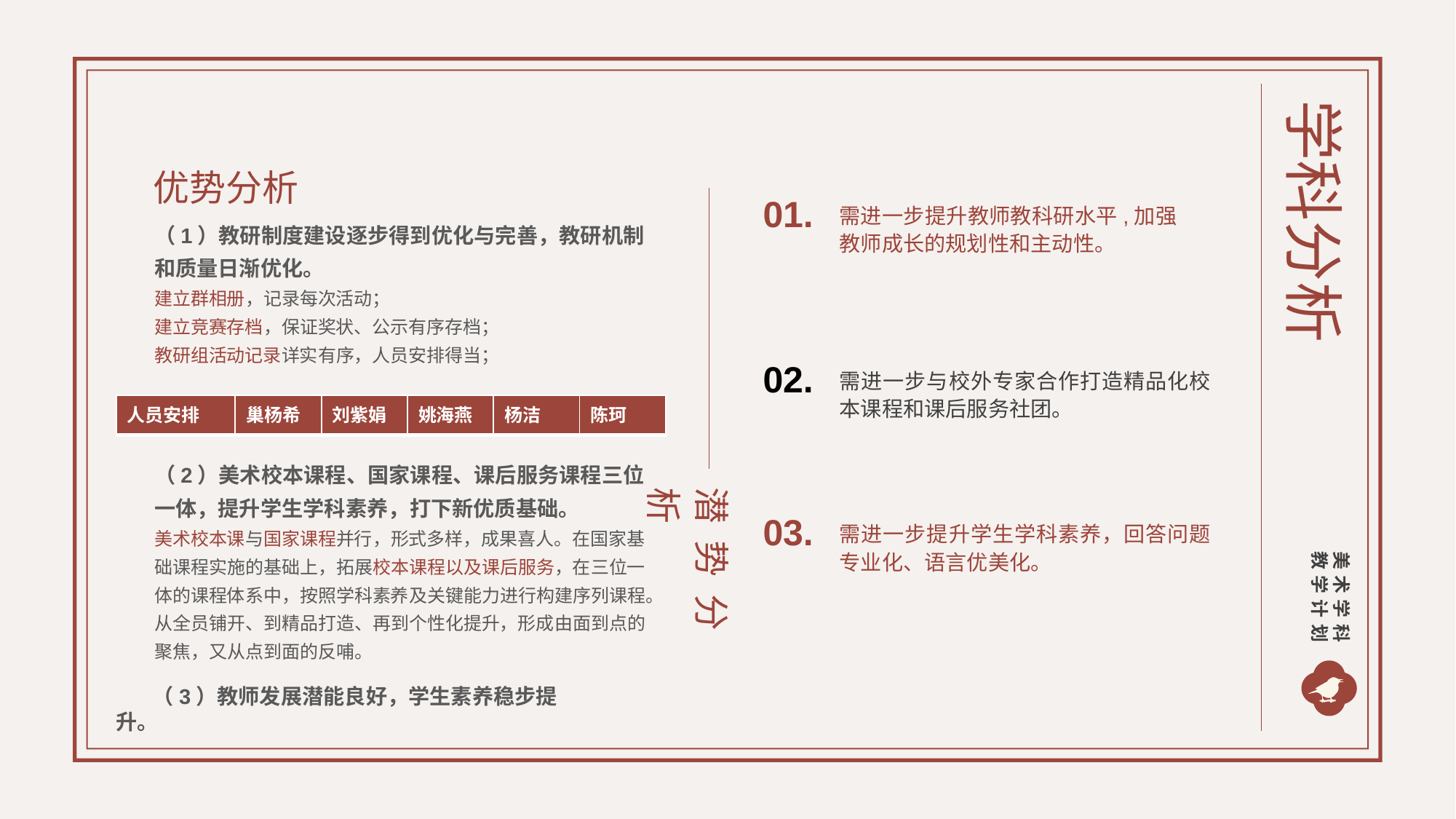

学科分析
美术学科
教学计划

优势分析
01.
需进一步提升教师教科研水平,加强教师成长的规划性和主动性。
（1）教研制度建设逐步得到优化与完善，教研机制和质量日渐优化。
建立群相册，记录每次活动；
建立竞赛存档，保证奖状、公示有序存档；
教研组活动记录详实有序，人员安排得当；
02.
需进一步与校外专家合作打造精品化校本课程和课后服务社团。
| 人员安排 | 巢杨希 | 刘紫娟 | 姚海燕 | 杨洁 | 陈珂 |
| --- | --- | --- | --- | --- | --- |
（2）美术校本课程、国家课程、课后服务课程三位一体，提升学生学科素养，打下新优质基础。
美术校本课与国家课程并行，形式多样，成果喜人。在国家基础课程实施的基础上，拓展校本课程以及课后服务，在三位一体的课程体系中，按照学科素养及关键能力进行构建序列课程。从全员铺开、到精品打造、再到个性化提升，形成由面到点的聚焦，又从点到面的反哺。
潜势分析
03.
需进一步提升学生学科素养，回答问题专业化、语言优美化。
（3）教师发展潜能良好，学生素养稳步提升。